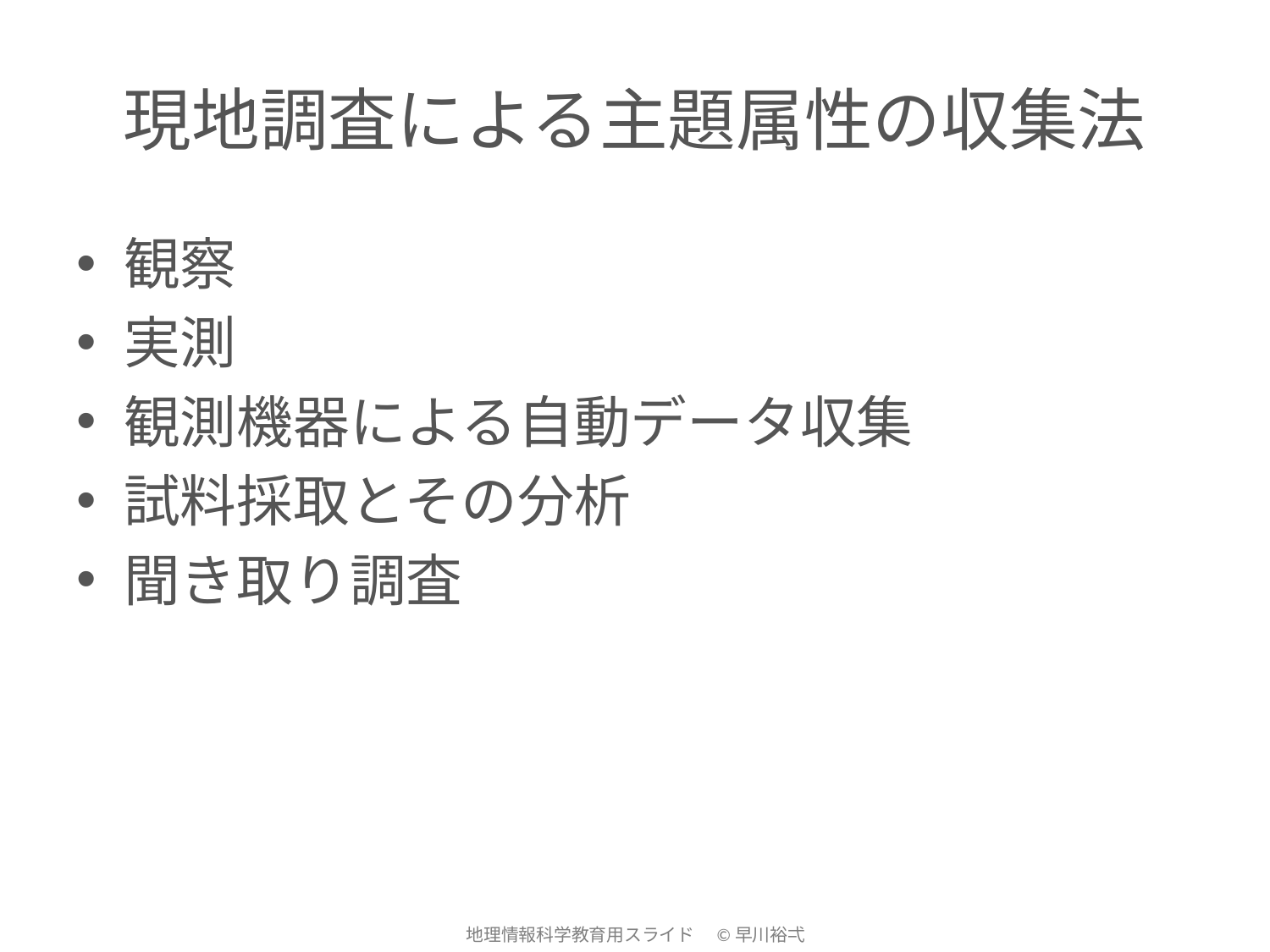

# 現地調査による主題属性の収集法
観察
実測
観測機器による自動データ収集
試料採取とその分析
聞き取り調査